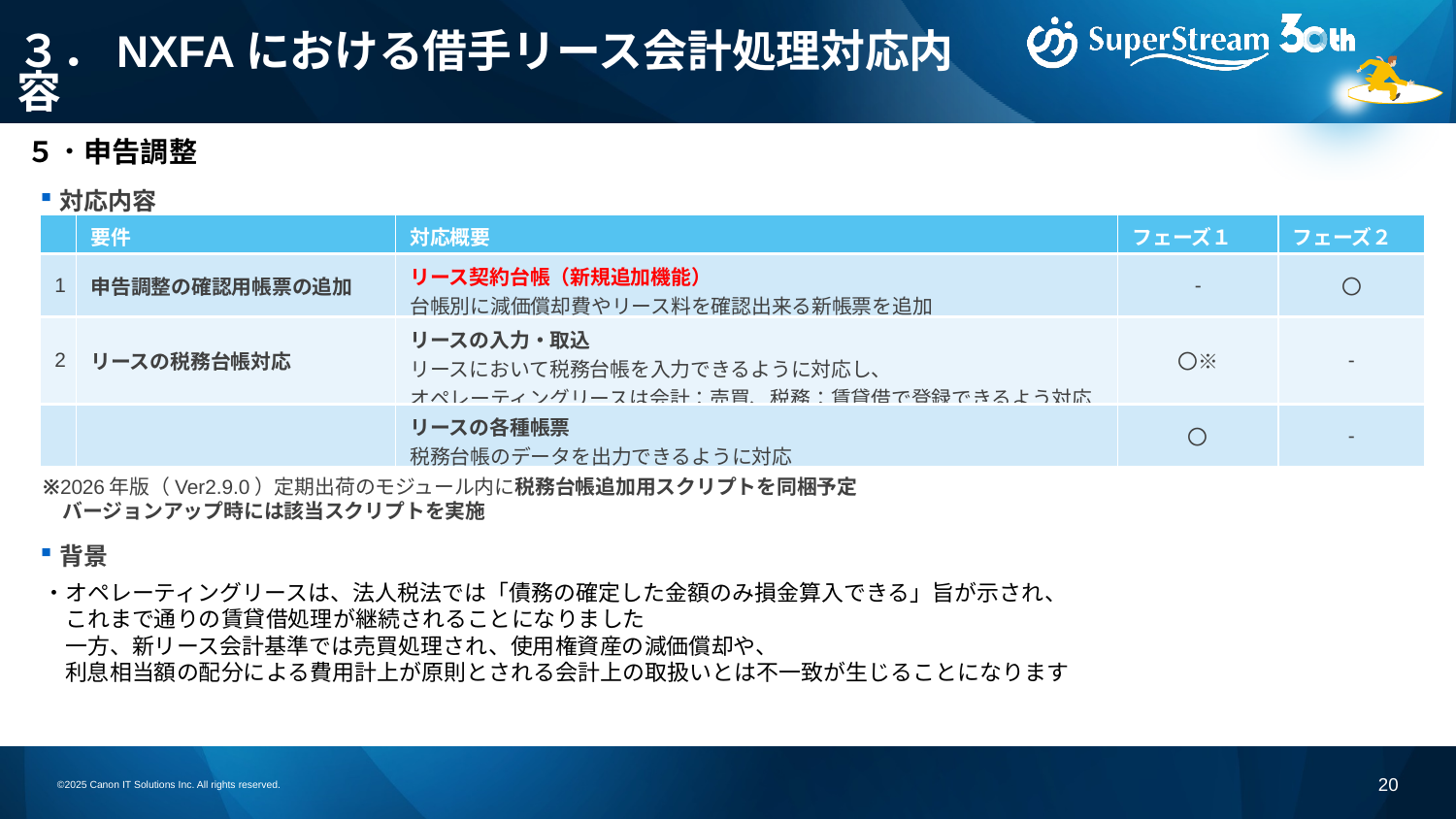

# ３．NXFAにおける借手リース会計処理対応内容
５．申告調整
対応内容
|  | 要件 | 対応概要 | フェーズ１ | フェーズ２ |
| --- | --- | --- | --- | --- |
| 1 | 申告調整の確認用帳票の追加 | リース契約台帳（新規追加機能） 台帳別に減価償却費やリース料を確認出来る新帳票を追加 | - | 〇 |
| 2 | リースの税務台帳対応 | リースの入力・取込 リースにおいて税務台帳を入力できるように対応し、 オペレーティングリースは会計：売買、税務：賃貸借で登録できるよう対応 | 〇※ | - |
|  |  | リースの各種帳票 税務台帳のデータを出力できるように対応 | 〇 | - |
※2026年版（Ver2.9.0）定期出荷のモジュール内に税務台帳追加用スクリプトを同梱予定
　バージョンアップ時には該当スクリプトを実施
背景
・オペレーティングリースは、法人税法では「債務の確定した金額のみ損金算入できる」旨が示され、
　これまで通りの賃貸借処理が継続されることになりました
　一方、新リース会計基準では売買処理され、使用権資産の減価償却や、
　利息相当額の配分による費用計上が原則とされる会計上の取扱いとは不一致が生じることになります
©2025 Canon IT Solutions Inc. All rights reserved.
20